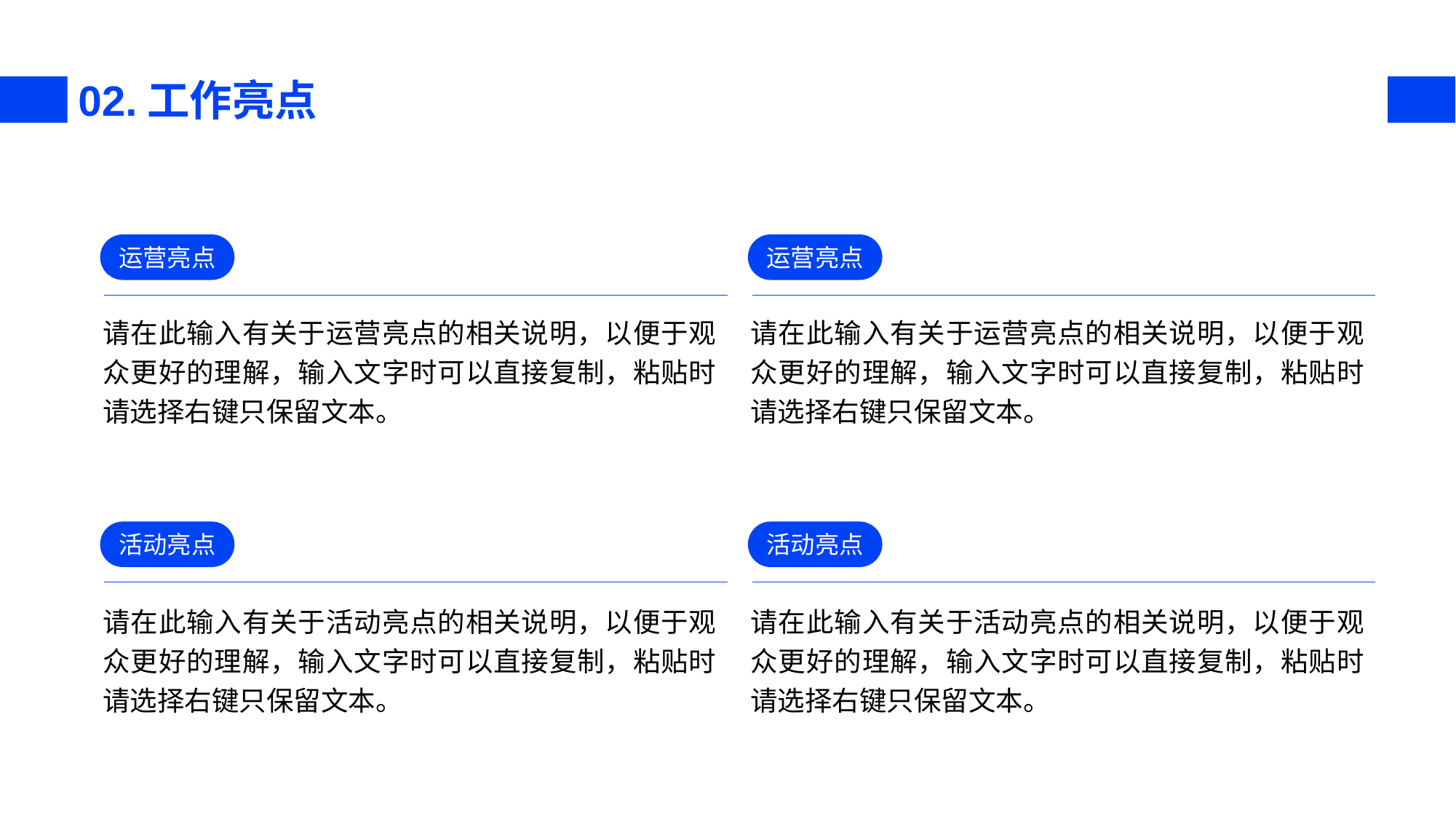

02.工作亮点

运营亮点
运营亮点
请在此输入有关于运营亮点的相关说明，以便于观众更好的理解，输入文字时可以直接复制，粘贴时请选择右键只保留文本。
请在此输入有关于运营亮点的相关说明，以便于观众更好的理解，输入文字时可以直接复制，粘贴时请选择右键只保留文本。

活动亮点
活动亮点
请在此输入有关于活动亮点的相关说明，以便于观众更好的理解，输入文字时可以直接复制，粘贴时请选择右键只保留文本。
请在此输入有关于活动亮点的相关说明，以便于观众更好的理解，输入文字时可以直接复制，粘贴时请选择右键只保留文本。